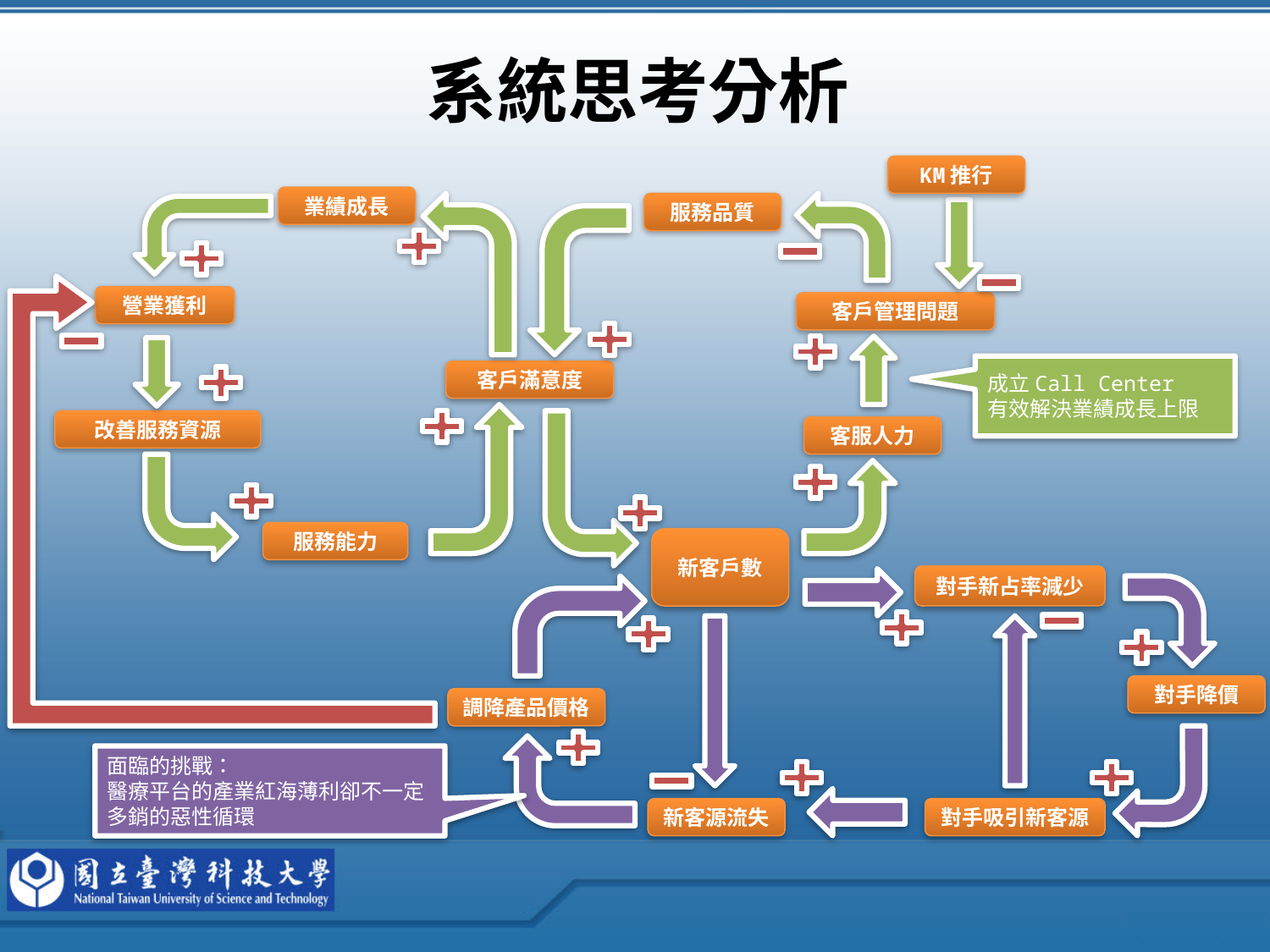

# 系統思考分析
KM推行

業績成長

服務品質

營業獲利

客戶管理問題

成立Call Center
有效解決業績成長上限

客戶滿意度

改善服務資源

客服人力

服務能力
新客戶數
對手新占率減少

對手降價
調降產品價格

面臨的挑戰：
醫療平台的產業紅海薄利卻不一定多銷的惡性循環

新客源流失
對手吸引新客源